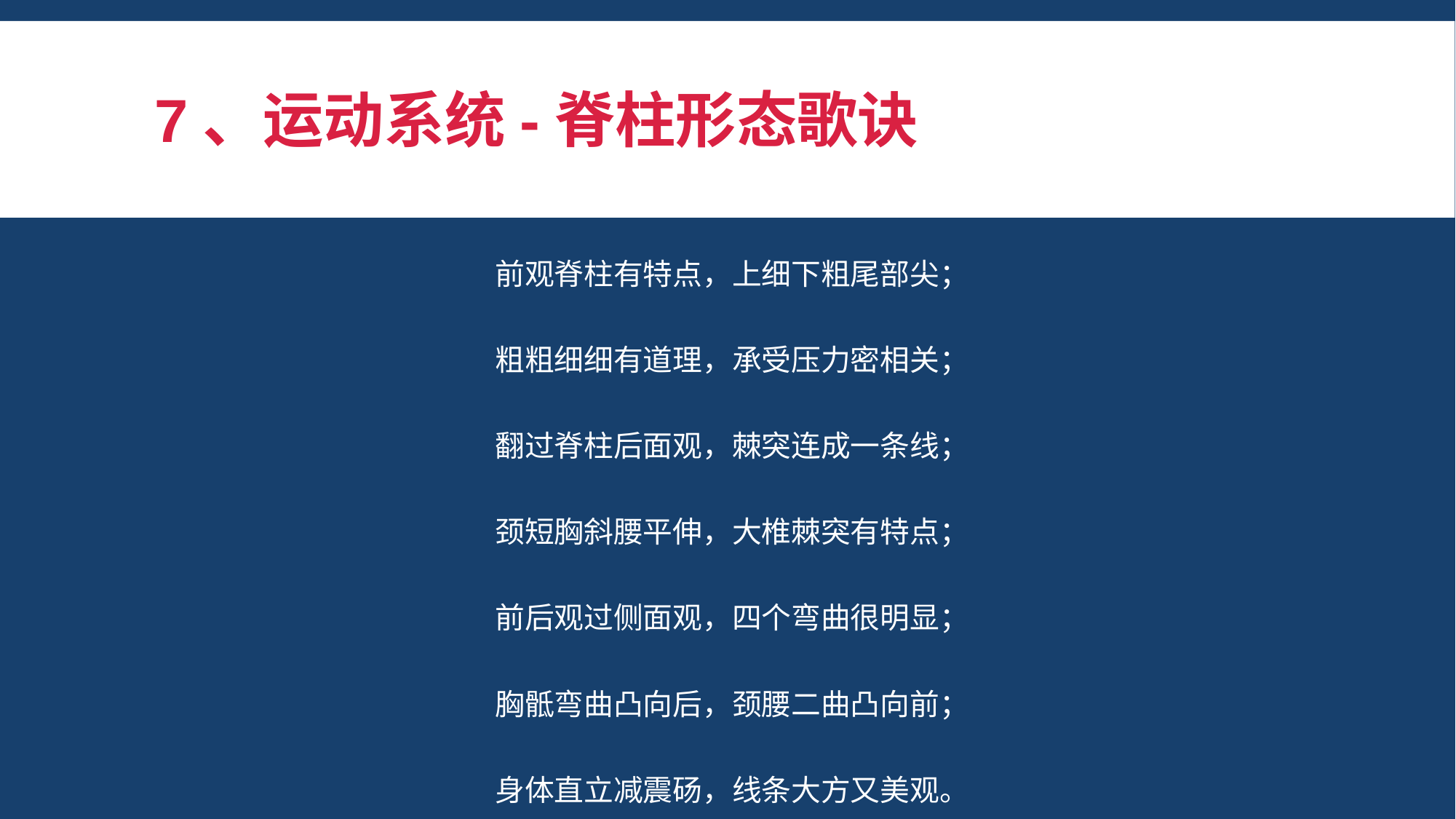

# 7、运动系统-脊柱形态歌诀
前观脊柱有特点，上细下粗尾部尖；
粗粗细细有道理，承受压力密相关；
翻过脊柱后面观，棘突连成一条线；
颈短胸斜腰平伸，大椎棘突有特点；
前后观过侧面观，四个弯曲很明显；
胸骶弯曲凸向后，颈腰二曲凸向前；
身体直立减震砀，线条大方又美观。